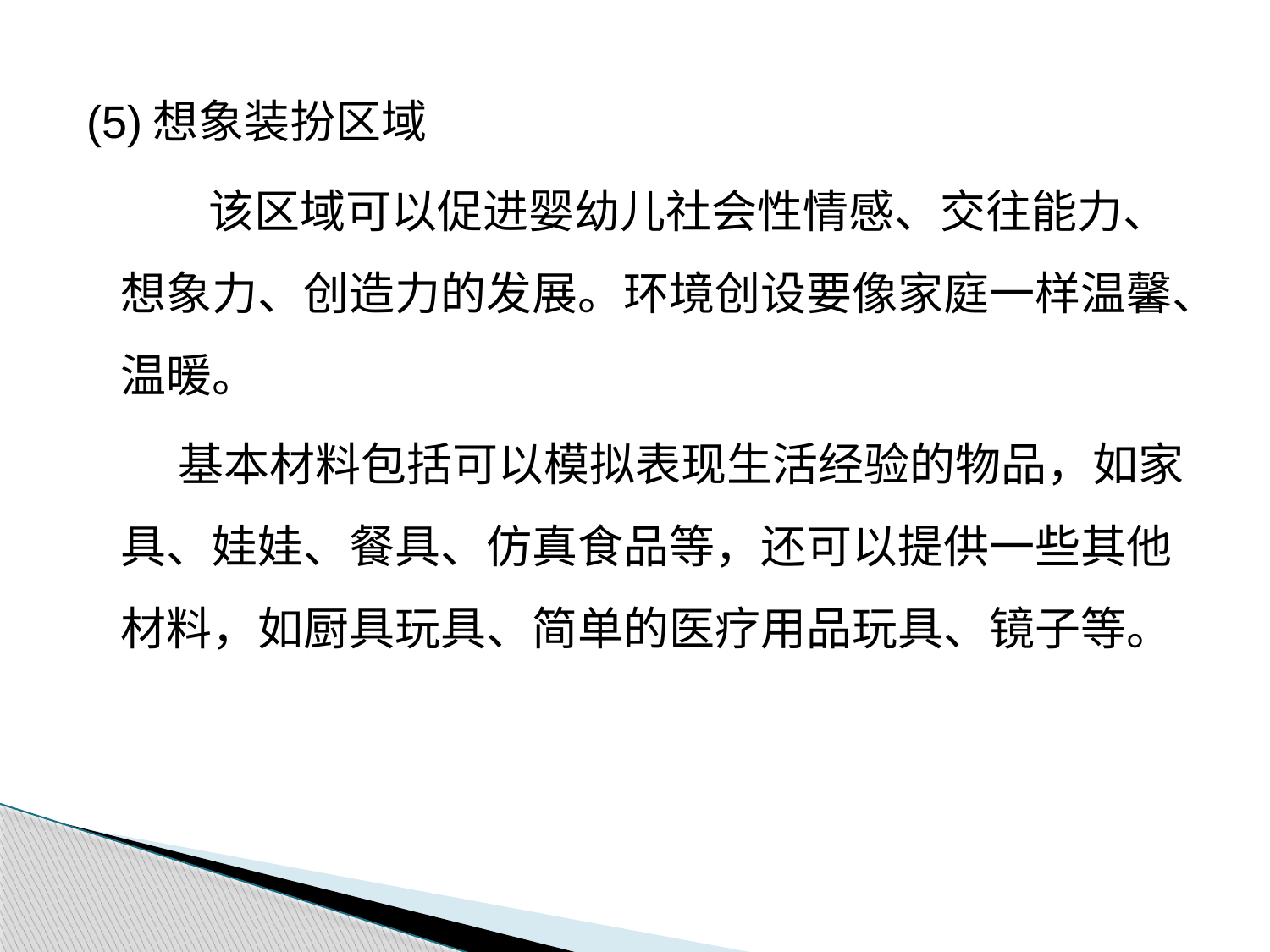

(5)想象装扮区域
           该区域可以促进婴幼儿社会性情感、交往能力、想象力、创造力的发展。环境创设要像家庭一样温馨、温暖。
        基本材料包括可以模拟表现生活经验的物品，如家具、娃娃、餐具、仿真食品等，还可以提供一些其他材料，如厨具玩具、简单的医疗用品玩具、镜子等。